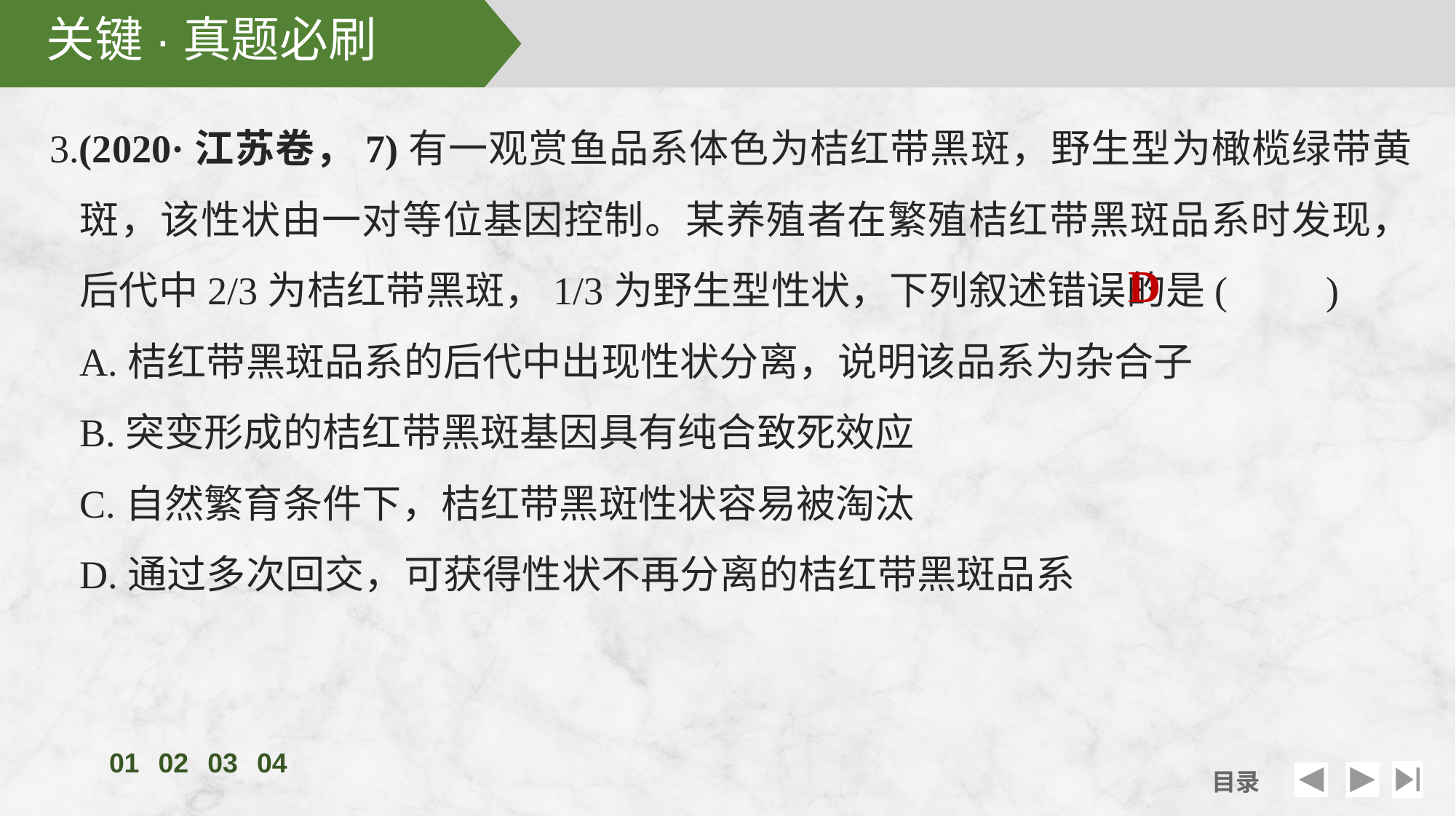

3.(2020·江苏卷，7)有一观赏鱼品系体色为桔红带黑斑，野生型为橄榄绿带黄斑，该性状由一对等位基因控制。某养殖者在繁殖桔红带黑斑品系时发现，后代中2/3为桔红带黑斑，1/3为野生型性状，下列叙述错误的是(　　)
A.桔红带黑斑品系的后代中出现性状分离，说明该品系为杂合子
B.突变形成的桔红带黑斑基因具有纯合致死效应
C.自然繁育条件下，桔红带黑斑性状容易被淘汰
D.通过多次回交，可获得性状不再分离的桔红带黑斑品系
D